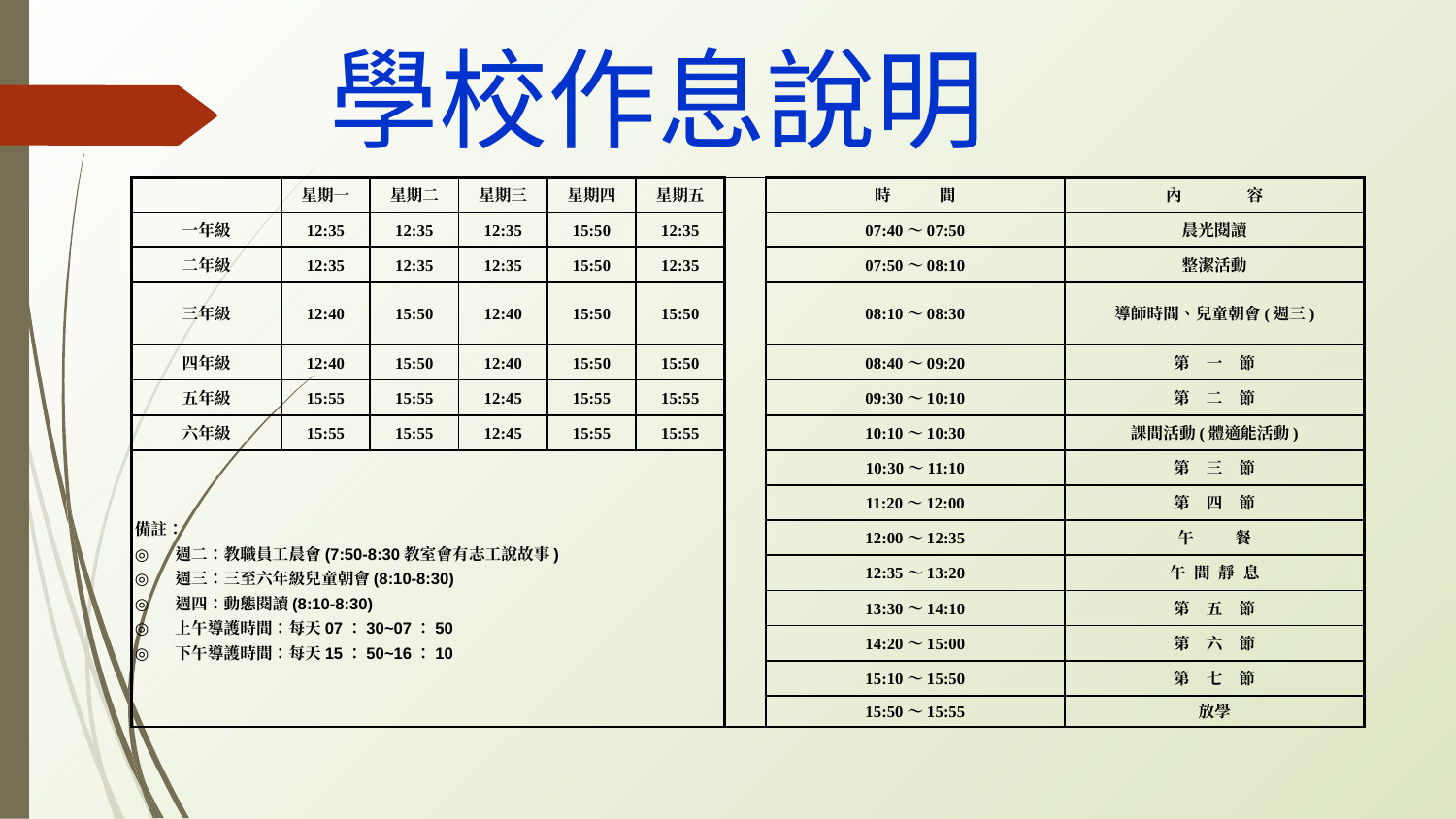

# 學校作息說明
|  | 星期一 | 星期二 | 星期三 | 星期四 | 星期五 |  | 時　　　間 | 內　　　　容 |
| --- | --- | --- | --- | --- | --- | --- | --- | --- |
| 一年級 | 12:35 | 12:35 | 12:35 | 15:50 | 12:35 |  | 07:40～07:50 | 晨光閱讀 |
| 二年級 | 12:35 | 12:35 | 12:35 | 15:50 | 12:35 |  | 07:50～08:10 | 整潔活動 |
| 三年級 | 12:40 | 15:50 | 12:40 | 15:50 | 15:50 |  | 08:10～08:30 | 導師時間、兒童朝會(週三) |
| 四年級 | 12:40 | 15:50 | 12:40 | 15:50 | 15:50 |  | 08:40～09:20 | 第 一 節 |
| 五年級 | 15:55 | 15:55 | 12:45 | 15:55 | 15:55 |  | 09:30～10:10 | 第 二 節 |
| 六年級 | 15:55 | 15:55 | 12:45 | 15:55 | 15:55 |  | 10:10～10:30 | 課間活動(體適能活動) |
| 備註： 週二：教職員工晨會(7:50-8:30教室會有志工說故事) 週三：三至六年級兒童朝會(8:10-8:30) 週四：動態閱讀(8:10-8:30) 上午導護時間：每天07：30~07：50 下午導護時間：每天15：50~16：10 |  |  |  |  |  |  | 10:30～11:10 | 第 三 節 |
|  |  |  |  |  |  |  | 11:20～12:00 | 第 四 節 |
|  |  |  |  |  |  |  | 12:00～12:35 | 午 餐 |
|  |  |  |  |  |  |  | 12:35～13:20 | 午 間 靜 息 |
|  |  |  |  |  |  |  | 13:30～14:10 | 第 五 節 |
|  |  |  |  |  |  |  | 14:20～15:00 | 第 六 節 |
|  |  |  |  |  |  |  | 15:10～15:50 | 第 七 節 |
|  |  |  |  |  |  |  | 15:50～15:55 | 放學 |